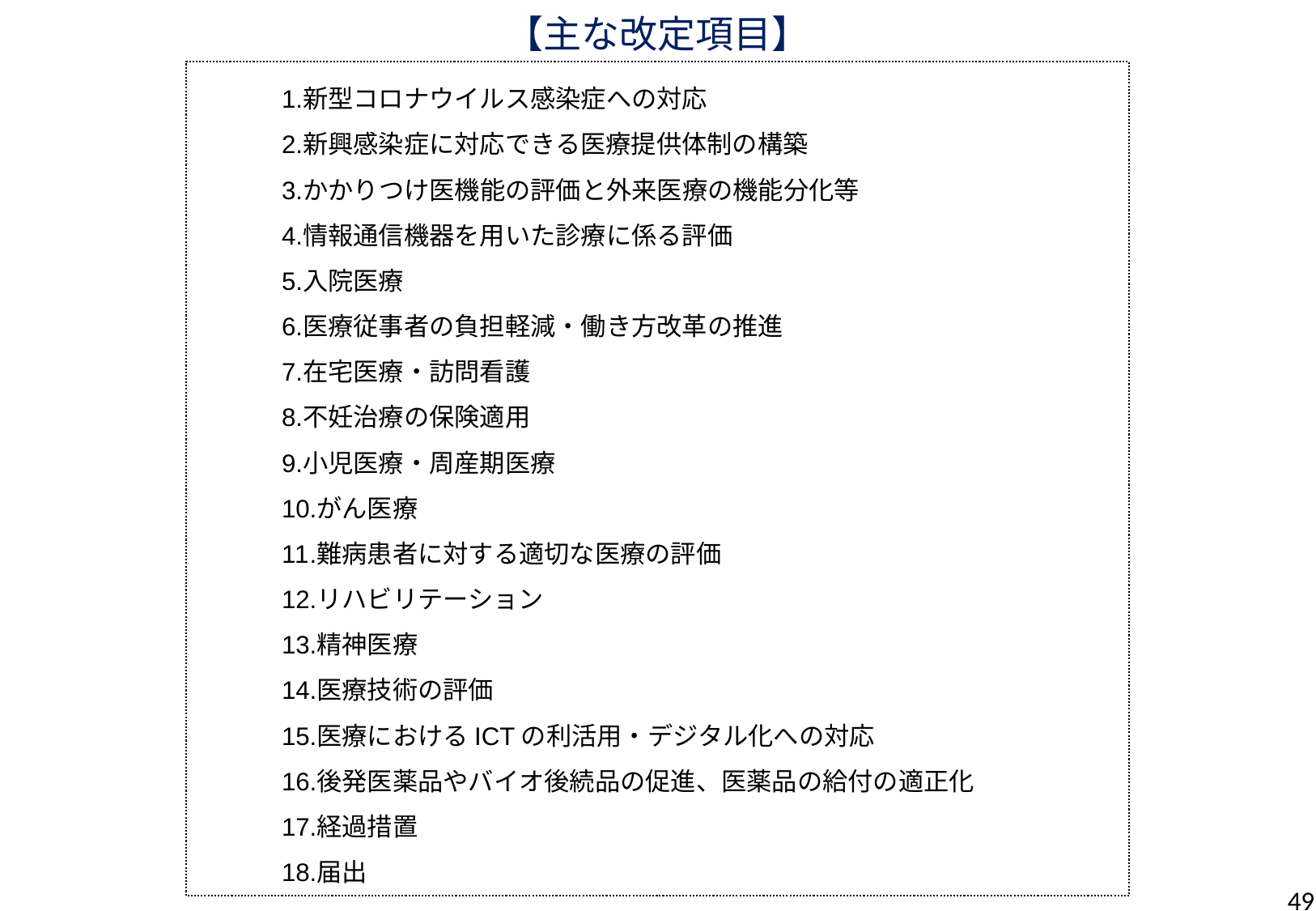

# 【主な改定項目】
新型コロナウイルス感染症への対応
新興感染症に対応できる医療提供体制の構築
かかりつけ医機能の評価と外来医療の機能分化等
情報通信機器を用いた診療に係る評価
入院医療
医療従事者の負担軽減・働き方改革の推進
在宅医療・訪問看護
不妊治療の保険適用
小児医療・周産期医療
がん医療
難病患者に対する適切な医療の評価
リハビリテーション
精神医療
医療技術の評価
医療におけるICTの利活用・デジタル化への対応
後発医薬品やバイオ後続品の促進、医薬品の給付の適正化
経過措置
届出

49